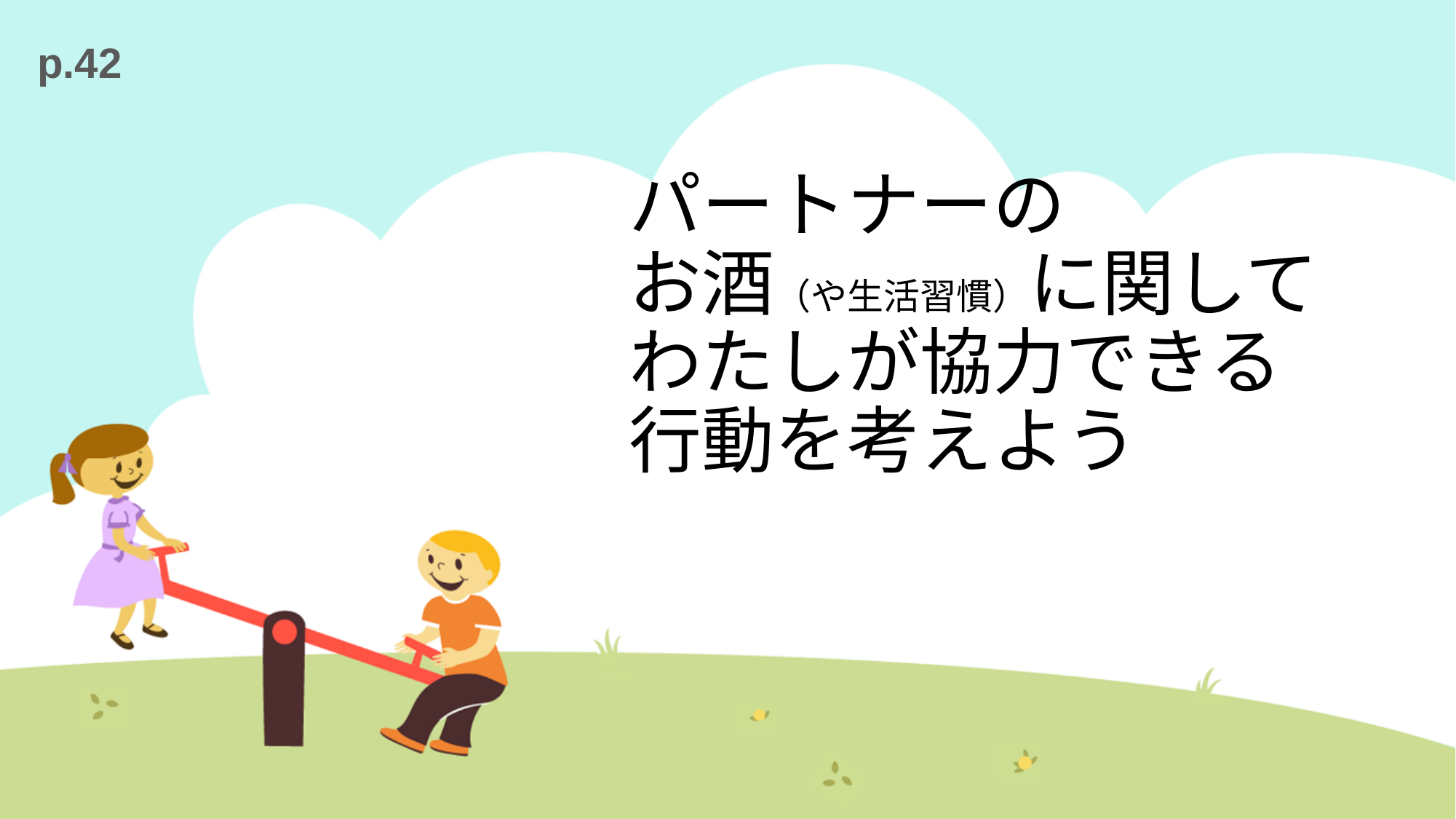

p.42
# パートナーの お酒（や生活習慣）に関して わたしが協力できる 行動を考えよう